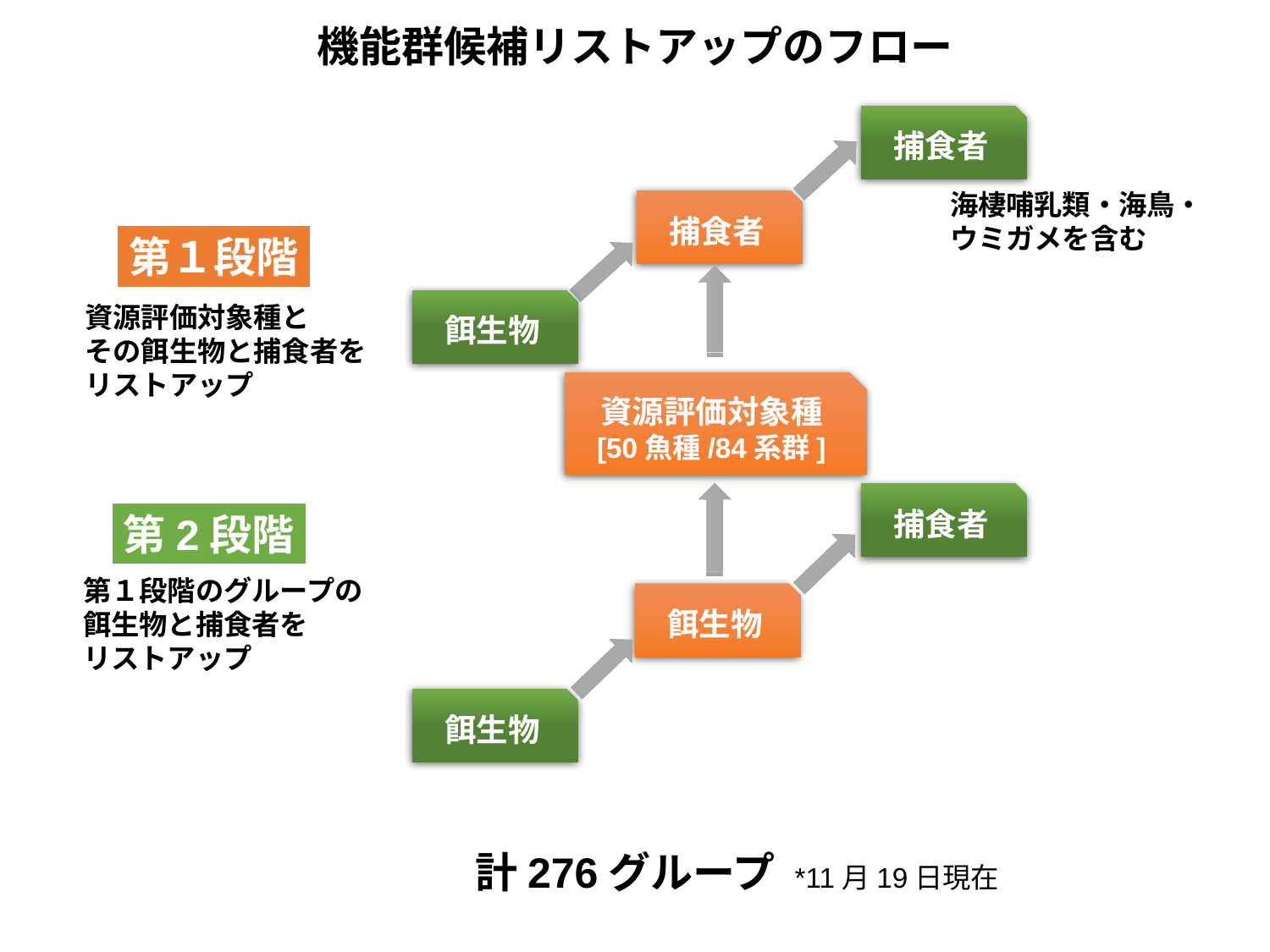

機能群候補リストアップのフロー
捕食者

海棲哺乳類・海鳥・
ウミガメを含む
捕食者
第１段階

餌生物
資源評価対象種と
その餌生物と捕食者を
リストアップ

資源評価対象種
[50魚種/84系群]
捕食者
第2段階

第１段階のグループの
餌生物と捕食者を
リストアップ
餌生物

餌生物
計276グループ *11月19日現在